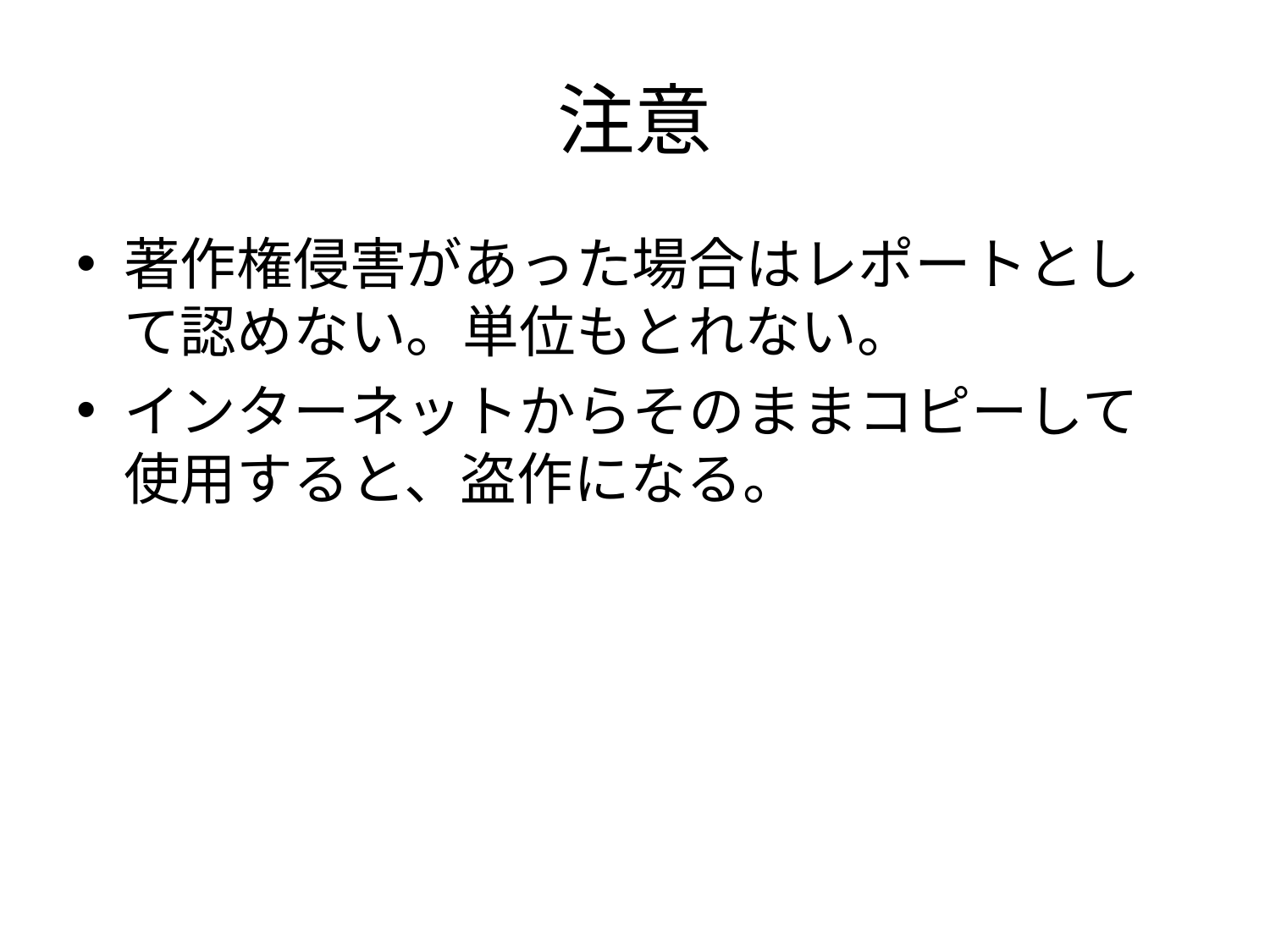

# 注意
著作権侵害があった場合はレポートとして認めない。単位もとれない。
インターネットからそのままコピーして使用すると、盗作になる。